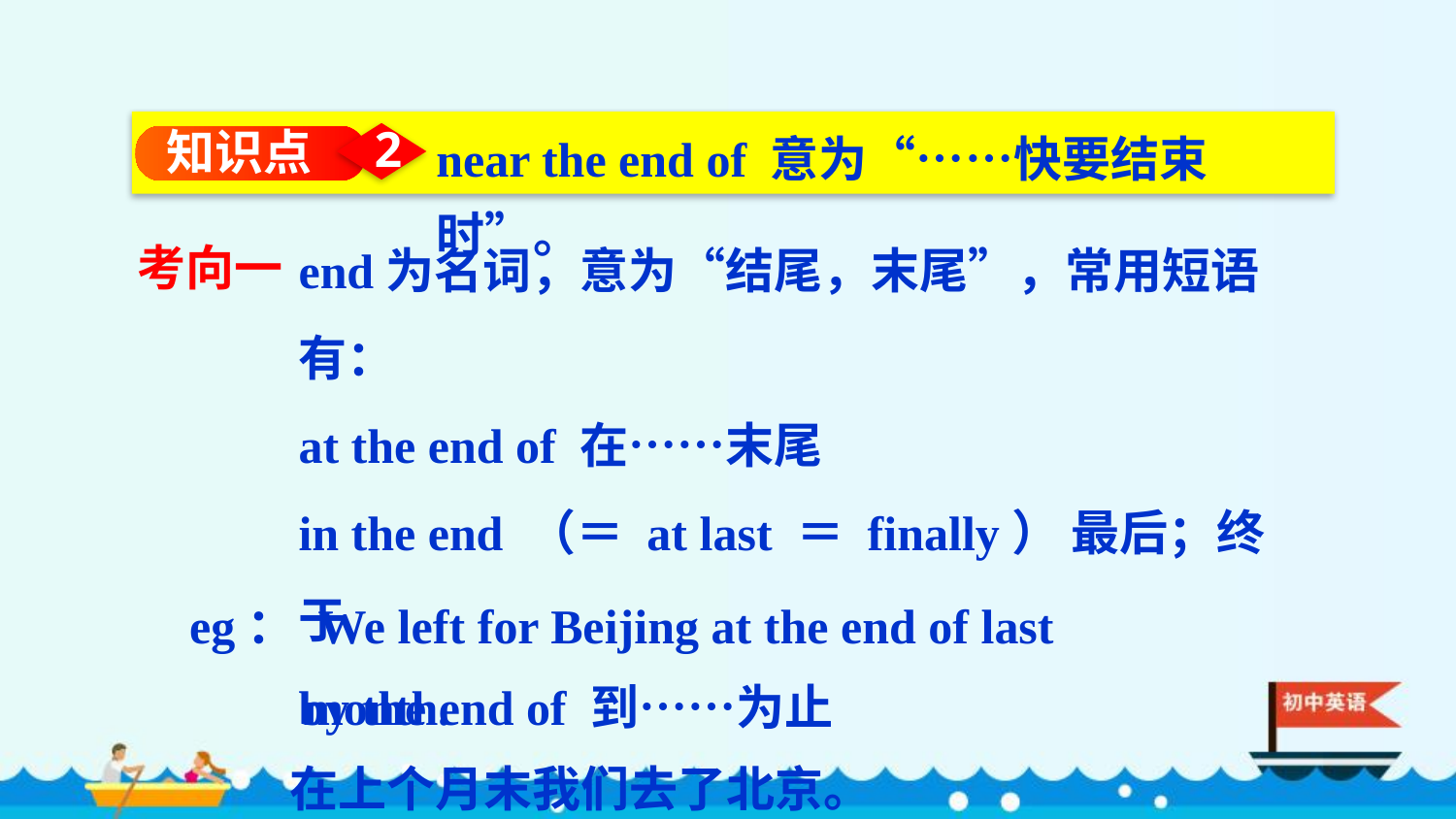

near the end of 意为“……快要结束时”。

知识点
2

end为名词，意为“结尾，末尾”，常用短语有：
at the end of 在……末尾
in the end （＝ at last ＝ finally） 最后；终于
by the end of 到……为止
考向一
eg： We left for Beijing at the end of last month.
在上个月末我们去了北京。